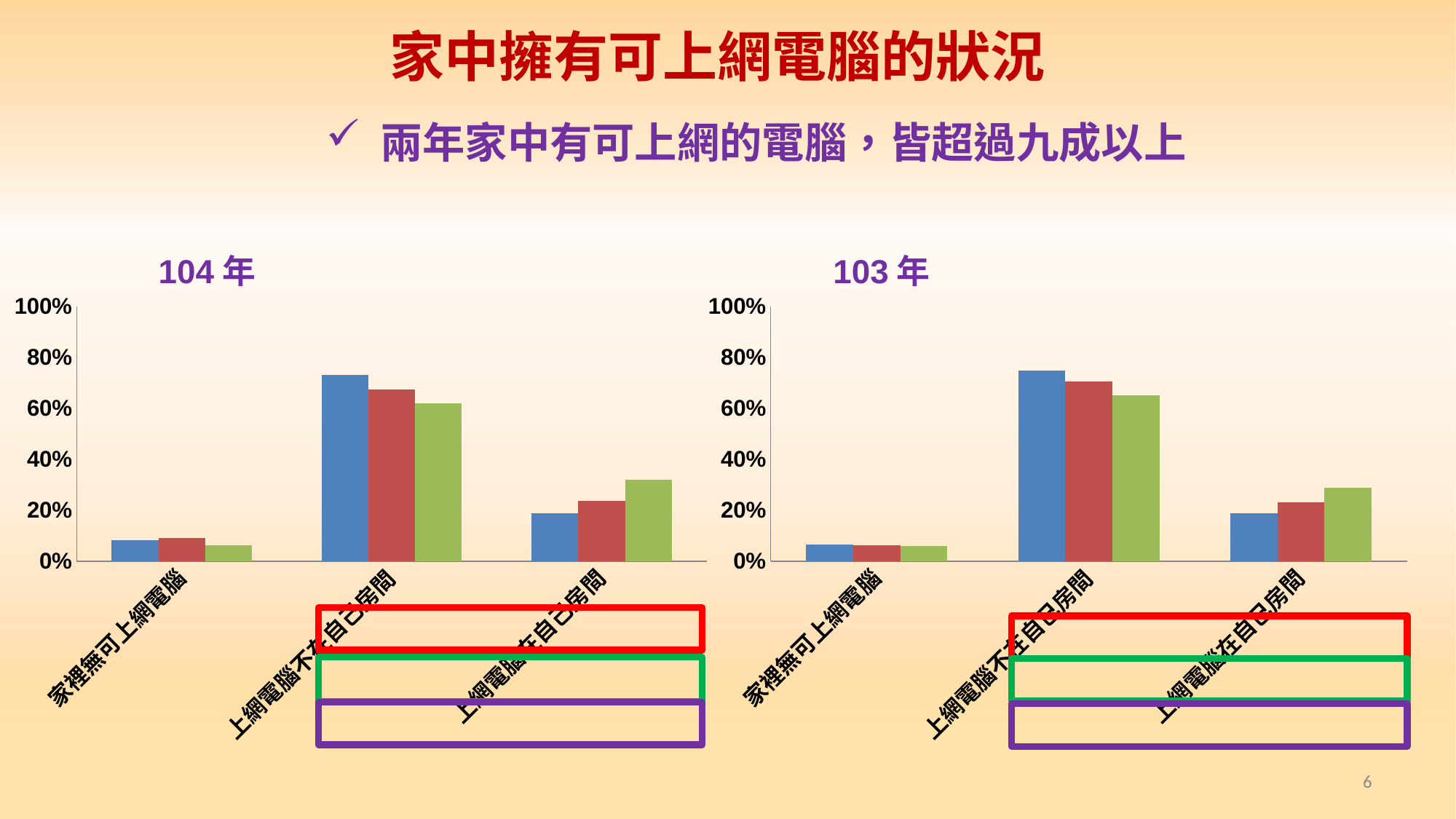

家中擁有可上網電腦的狀況
兩年家中有可上網的電腦，皆超過九成以上
104年
103年

### Chart

| Category | 國小 | 國中 | 高中職 |
|---|---|---|---|
| 家裡無可上網電腦 | 0.082 | 0.09200000000000003 | 0.06100000000000001 |
| 上網電腦不在自己房間 | 0.7310000000000006 | 0.6730000000000019 | 0.6190000000000014 |
| 上網電腦在自己房間 | 0.1870000000000004 | 0.23600000000000004 | 0.32000000000000084 |

### Chart

| Category | 國小 | 國中 | 高中職 |
|---|---|---|---|
| 家裡無可上網電腦 | 0.06400000000000011 | 0.062000000000000034 | 0.06000000000000003 |
| 上網電腦不在自己房間 | 0.7470000000000009 | 0.7060000000000006 | 0.6500000000000011 |
| 上網電腦在自己房間 | 0.18800000000000025 | 0.232 | 0.2890000000000003 |

6